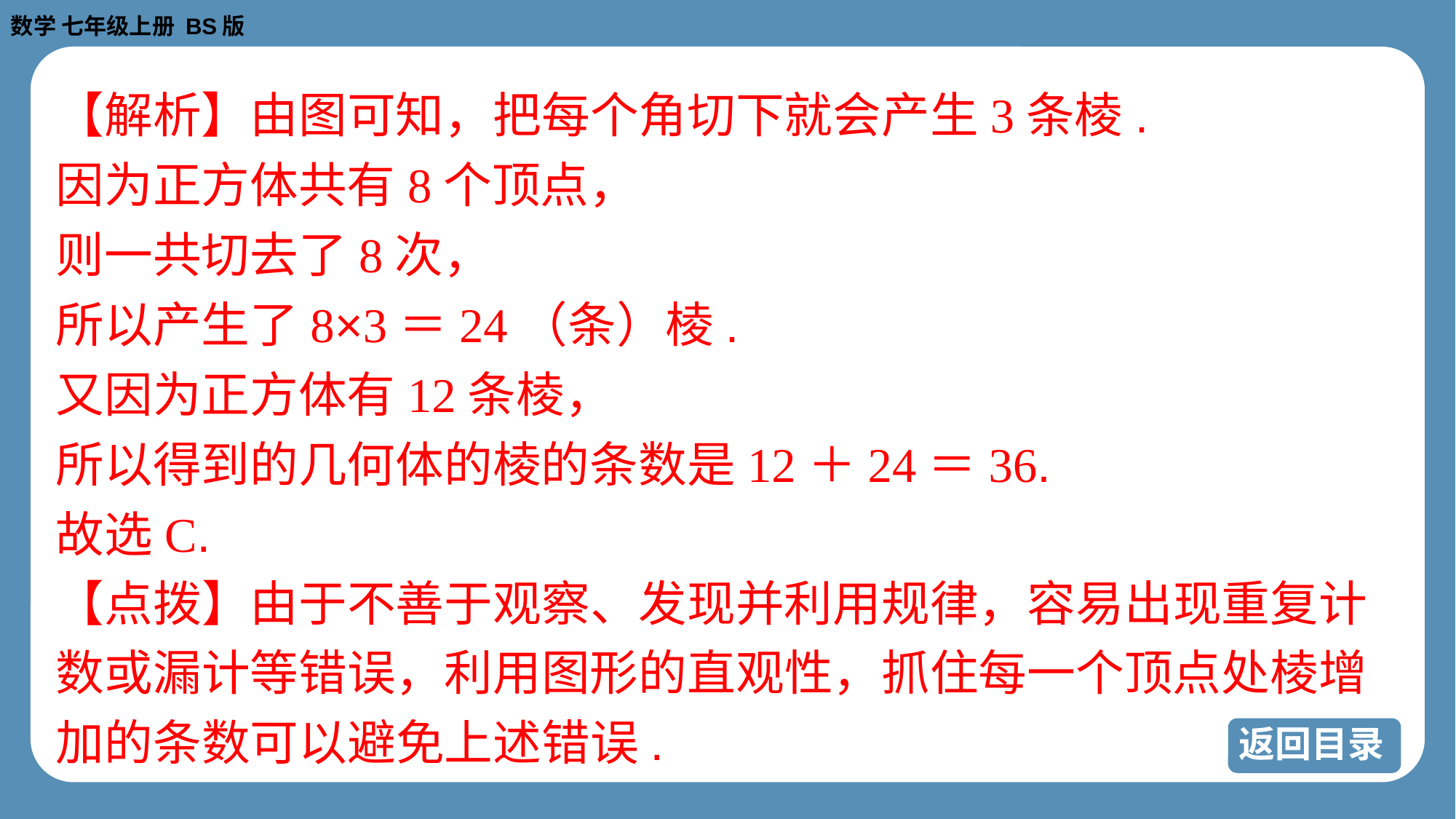

【解析】由图可知，把每个角切下就会产生3条棱.
因为正方体共有8个顶点，
则一共切去了8次，
所以产生了8×3＝24（条）棱.
又因为正方体有12条棱，
所以得到的几何体的棱的条数是12＋24＝36.
故选C.
【点拨】由于不善于观察、发现并利用规律，容易出现重复计
数或漏计等错误，利用图形的直观性，抓住每一个顶点处棱增
加的条数可以避免上述错误.